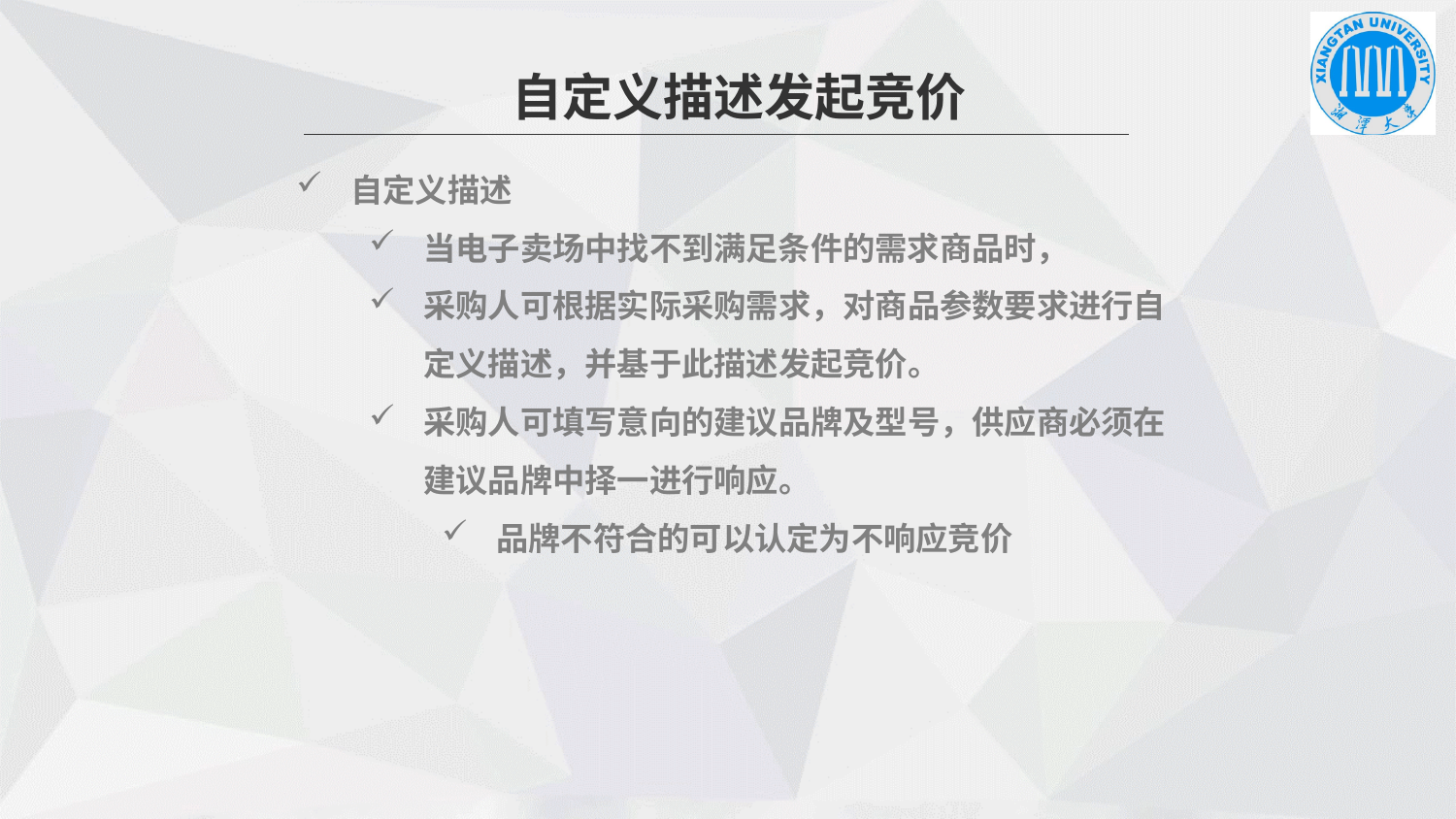

自定义描述发起竞价
自定义描述
当电子卖场中找不到满足条件的需求商品时，
采购人可根据实际采购需求，对商品参数要求进行自定义描述，并基于此描述发起竞价。
采购人可填写意向的建议品牌及型号，供应商必须在建议品牌中择一进行响应。
品牌不符合的可以认定为不响应竞价